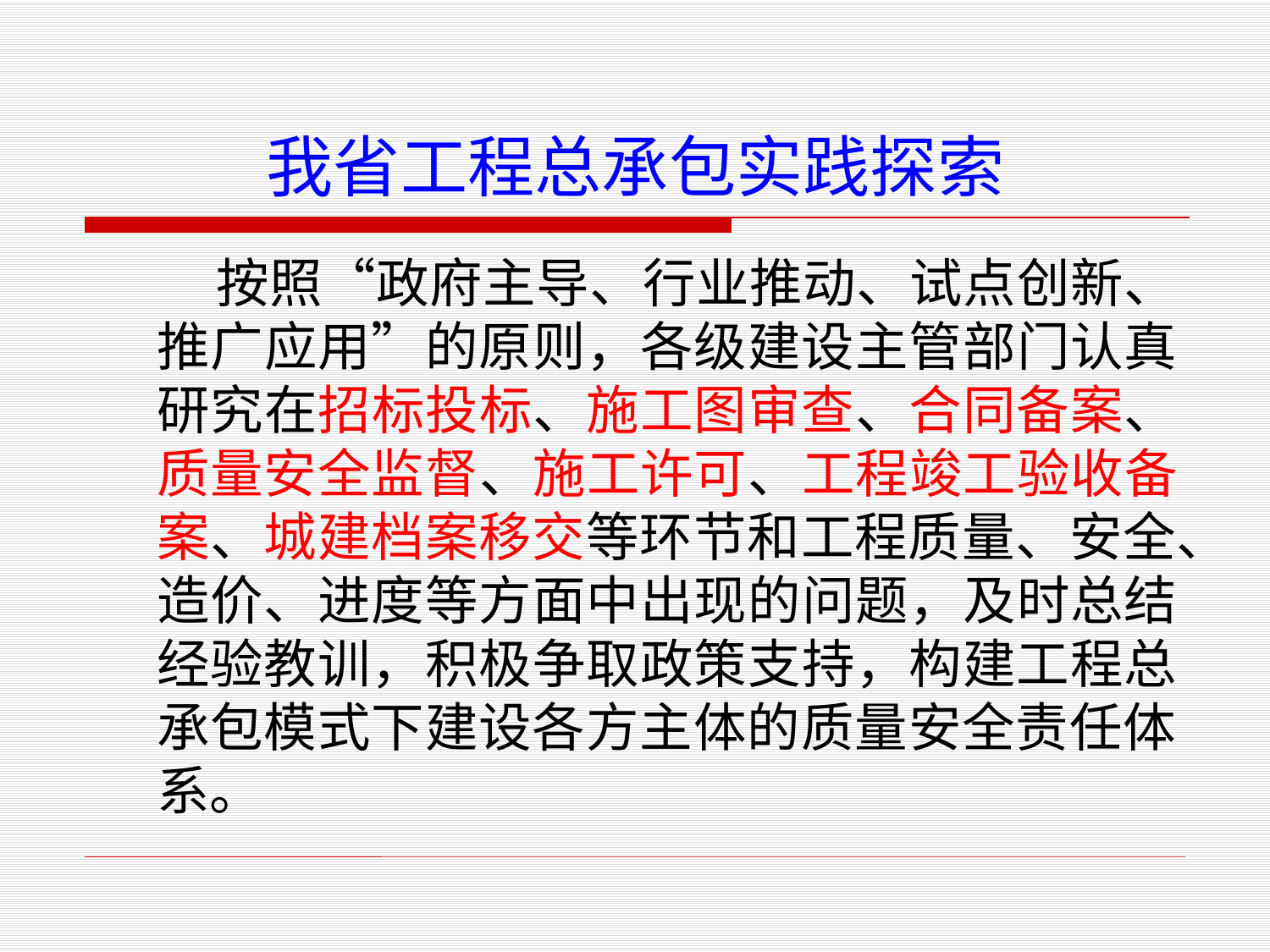

# 我省工程总承包实践探索
         按照“政府主导、行业推动、试点创新、推广应用”的原则，各级建设主管部门认真研究在招标投标、施工图审查、合同备案、质量安全监督、施工许可、工程竣工验收备案、城建档案移交等环节和工程质量、安全、造价、进度等方面中出现的问题，及时总结经验教训，积极争取政策支持，构建工程总承包模式下建设各方主体的质量安全责任体系。